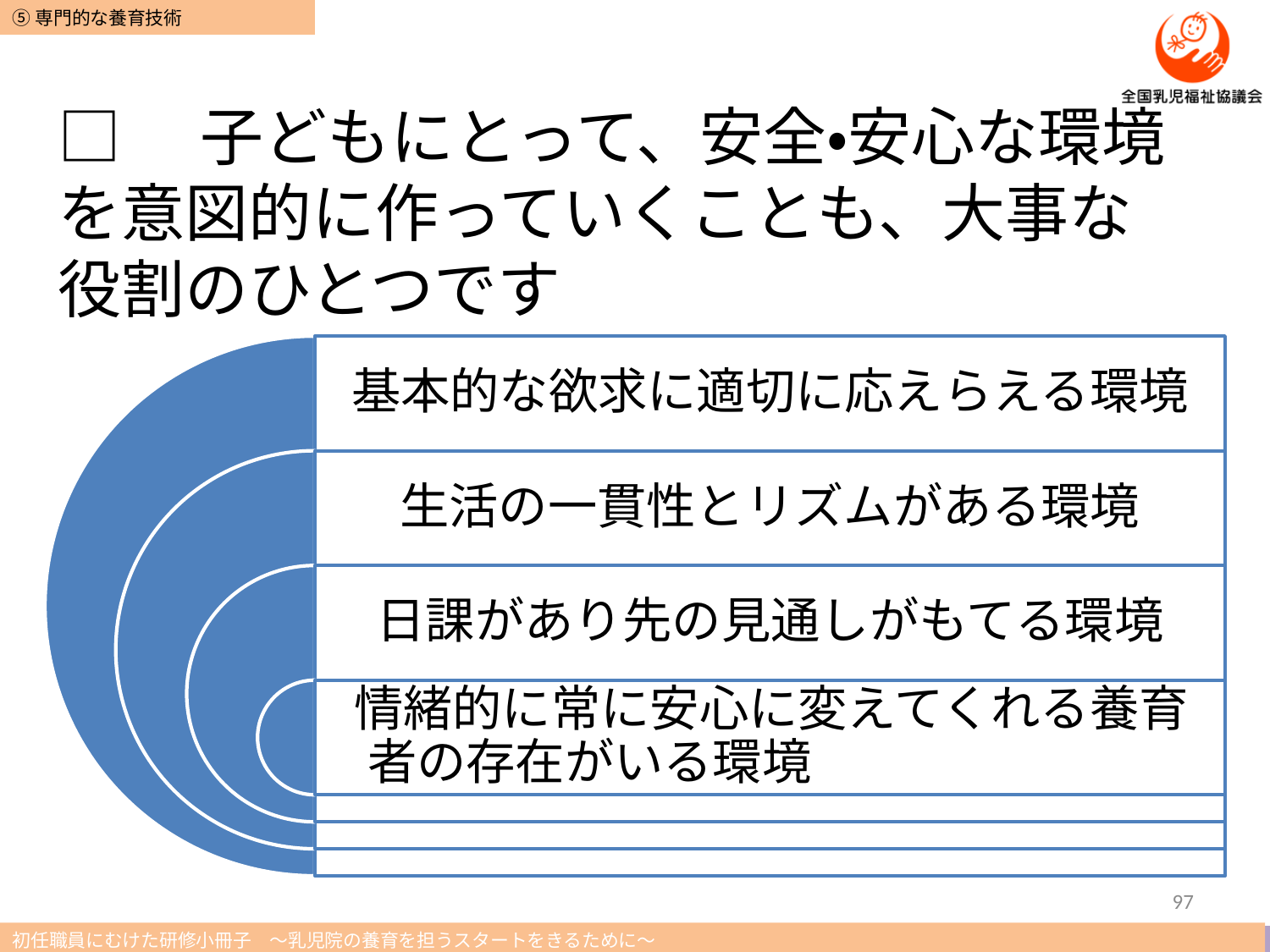

# □　子どもにとって、安全・安心な環境を意図的に作っていくことも、大事な役割のひとつです
基本的な欲求に適切に応えらえる環境
生活の一貫性とリズムがある環境
日課があり先の見通しがもてる環境
情緒的に常に安心に変えてくれる養育者の存在がいる環境
97